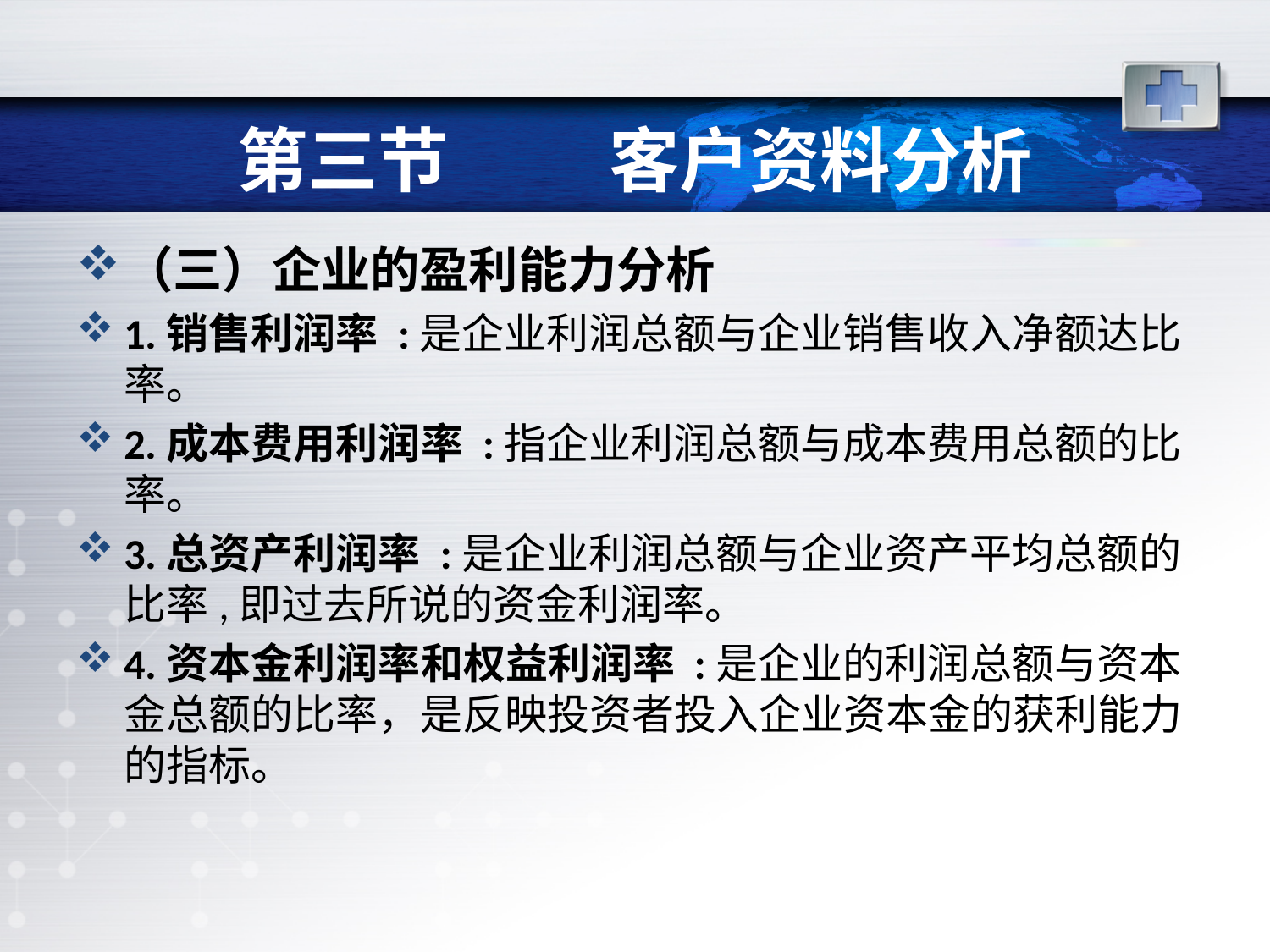

# 第三节          客户资料分析
（三）企业的盈利能力分析
1.销售利润率 :是企业利润总额与企业销售收入净额达比率。
2.成本费用利润率 :指企业利润总额与成本费用总额的比率。
3.总资产利润率 :是企业利润总额与企业资产平均总额的比率,即过去所说的资金利润率。
4.资本金利润率和权益利润率 :是企业的利润总额与资本金总额的比率，是反映投资者投入企业资本金的获利能力的指标。